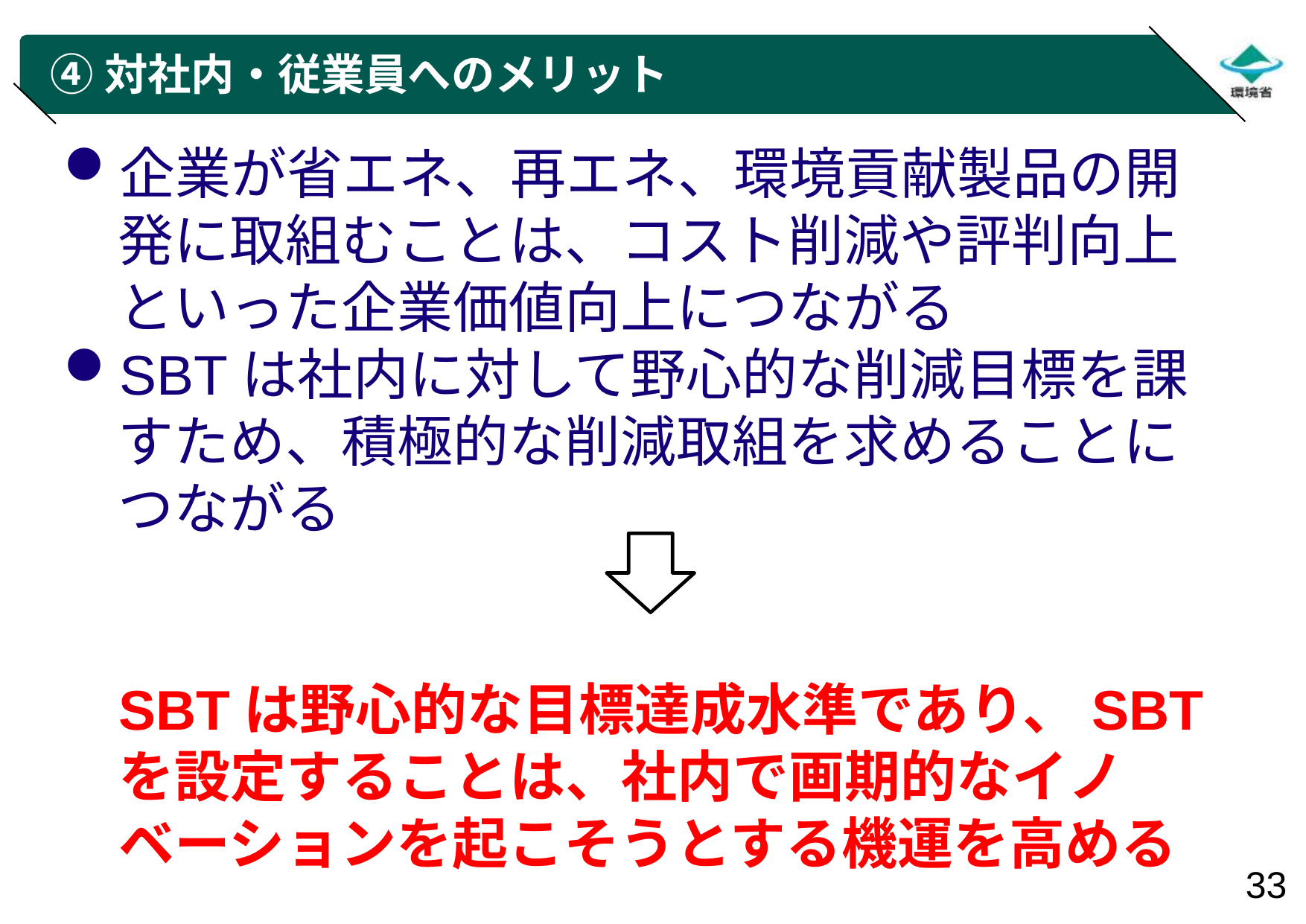

# ④対社内・従業員へのメリット
企業が省エネ、再エネ、環境貢献製品の開発に取組むことは、コスト削減や評判向上といった企業価値向上につながる
SBTは社内に対して野心的な削減目標を課すため、積極的な削減取組を求めることにつながる

SBTは野心的な目標達成水準であり、SBTを設定することは、社内で画期的なイノベーションを起こそうとする機運を高める